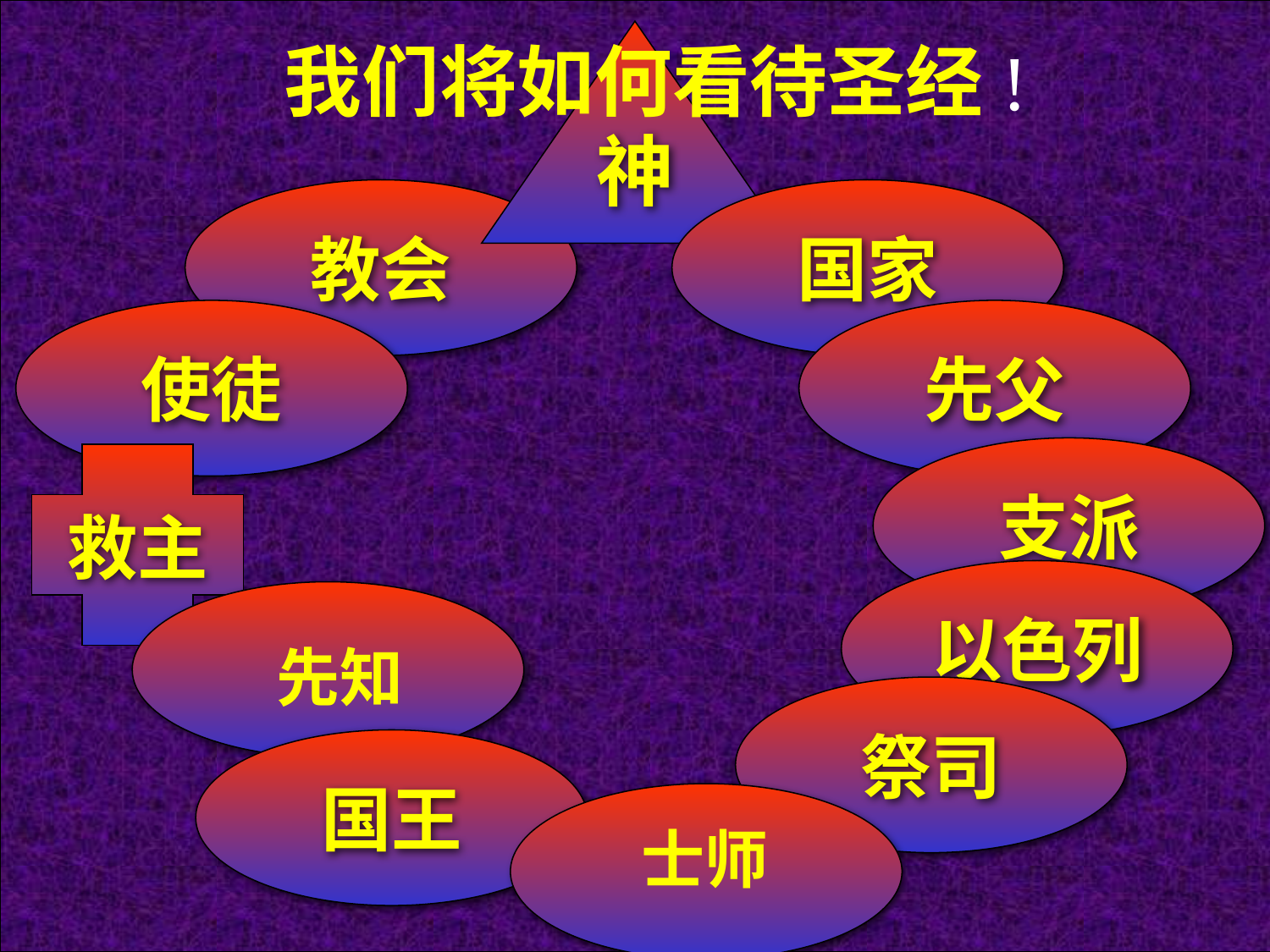

我们将如何看待圣经!

神

教会

国家

使徒

先父

支派

救主

以色列

先知

祭司

国王

士师